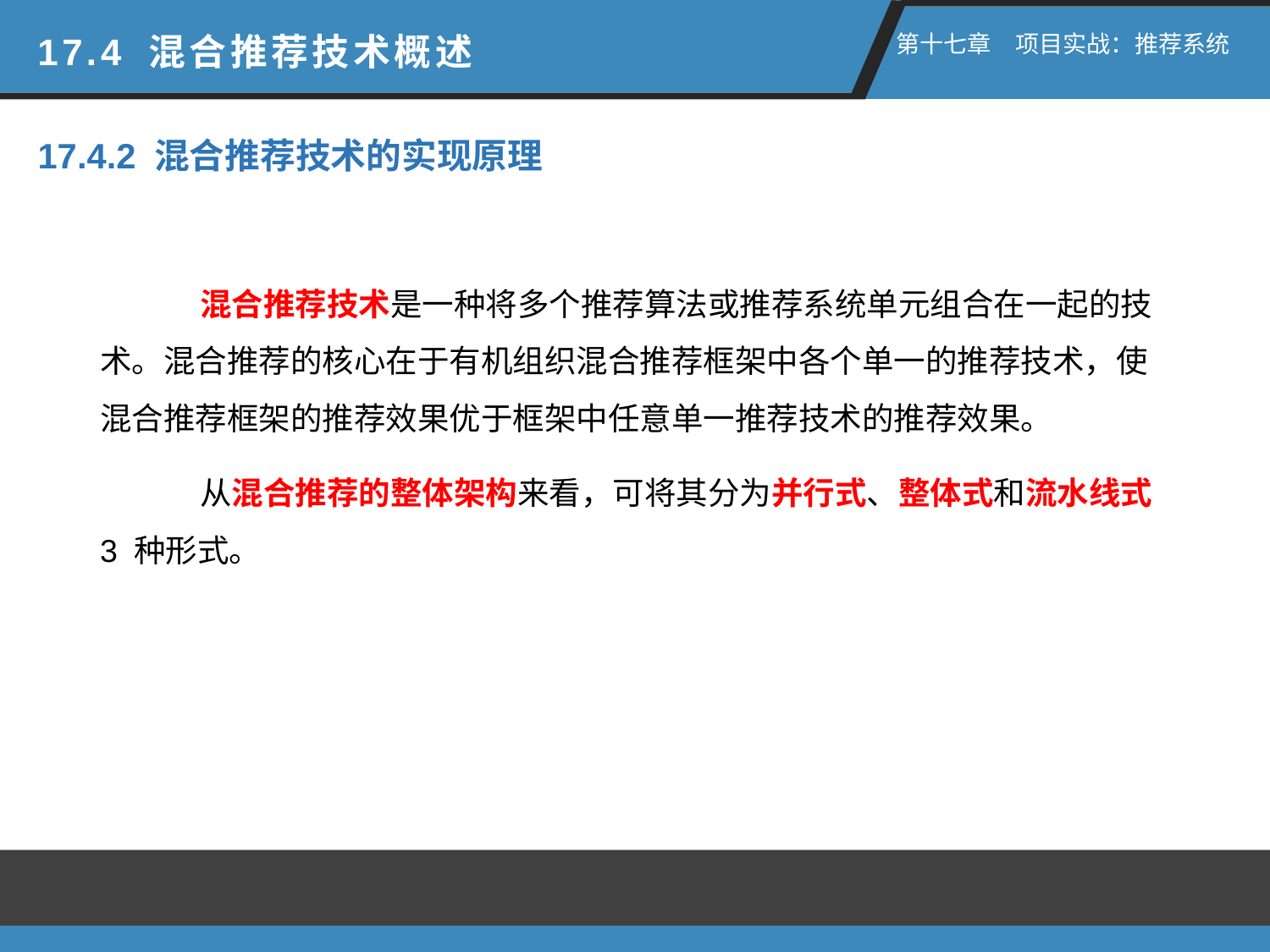

第十七章　项目实战：推荐系统
17.4 混合推荐技术概述
17.4.2 混合推荐技术的实现原理

混合推荐技术是一种将多个推荐算法或推荐系统单元组合在一起的技术。混合推荐的核心在于有机组织混合推荐框架中各个单一的推荐技术，使混合推荐框架的推荐效果优于框架中任意单一推荐技术的推荐效果。
从混合推荐的整体架构来看，可将其分为并行式、整体式和流水线式3 种形式。